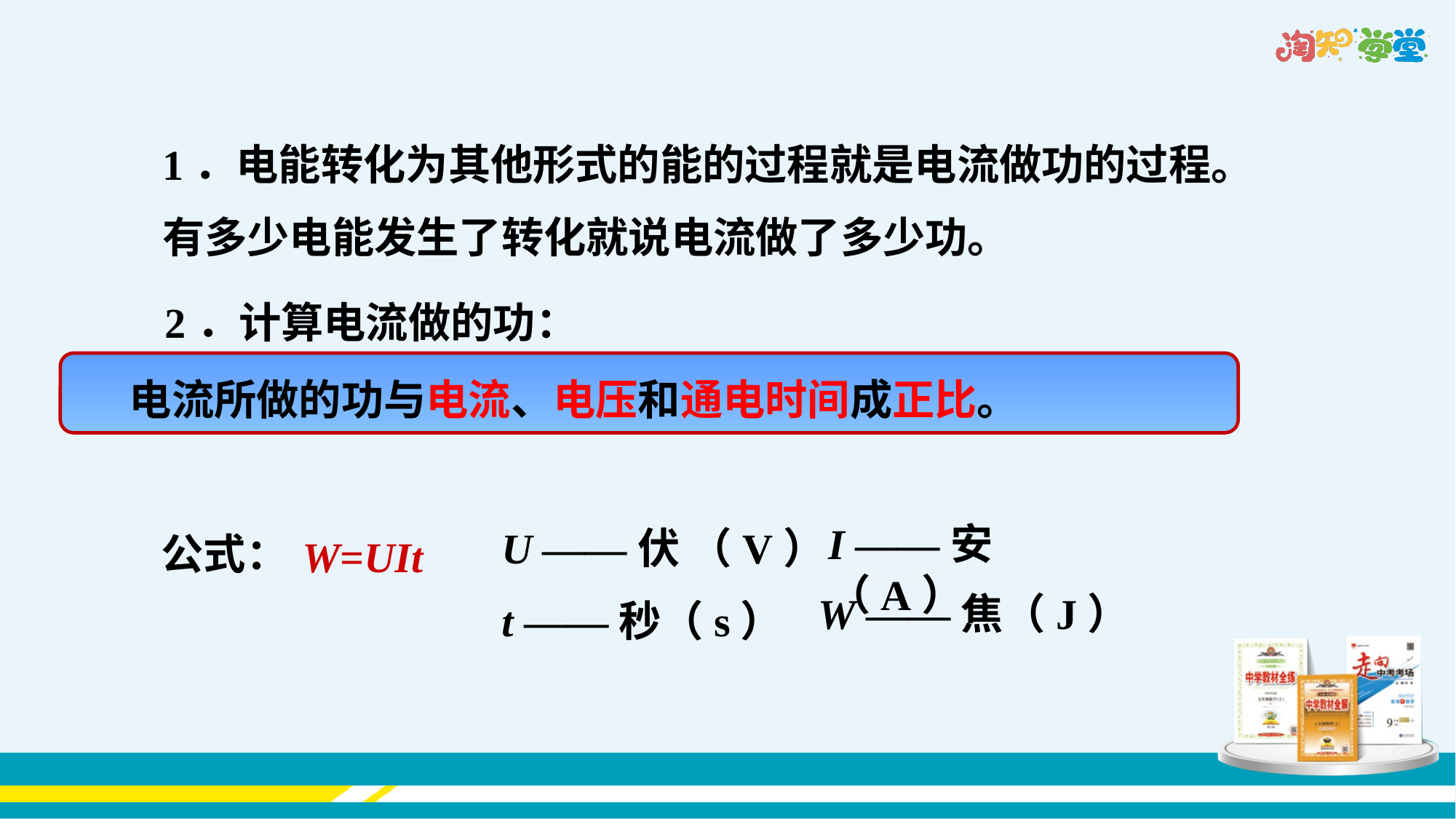

1．电能转化为其他形式的能的过程就是电流做功的过程。
有多少电能发生了转化就说电流做了多少功。
2．计算电流做的功：
电流所做的功与电流、电压和通电时间成正比。
W=UIt
公式：
I ——安（A）
U ——伏 （V）
W ——焦（J）
t ——秒（s）